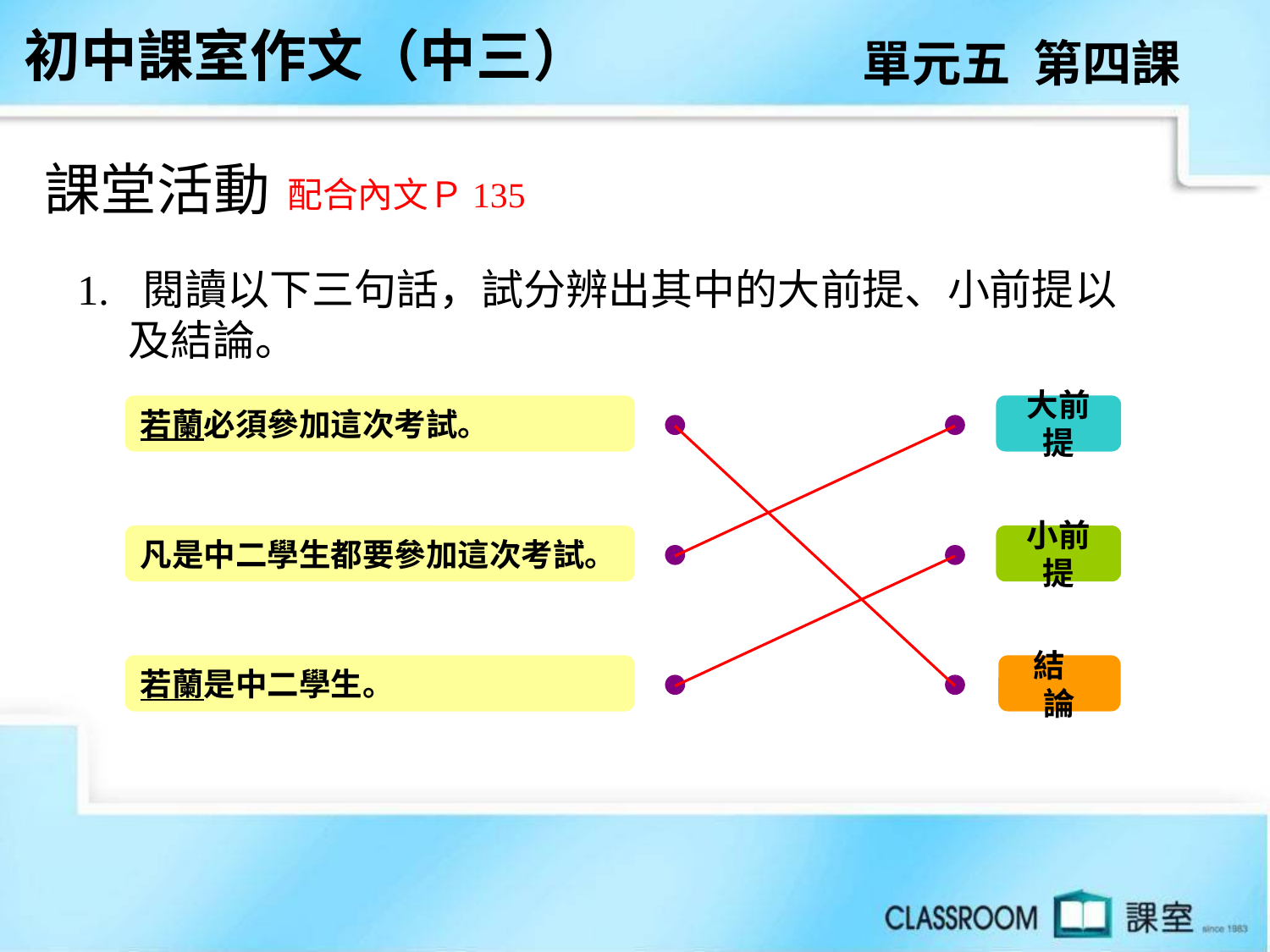

初中課室作文（中三）
單元五  第四課
課堂活動
配合內文Ｐ135
1.  閱讀以下三句話，試分辨出其中的大前提、小前提以及結論。
若蘭必須參加這次考試。
大前提

凡是中二學生都要參加這次考試。
小前提

若蘭是中二學生。
結    論